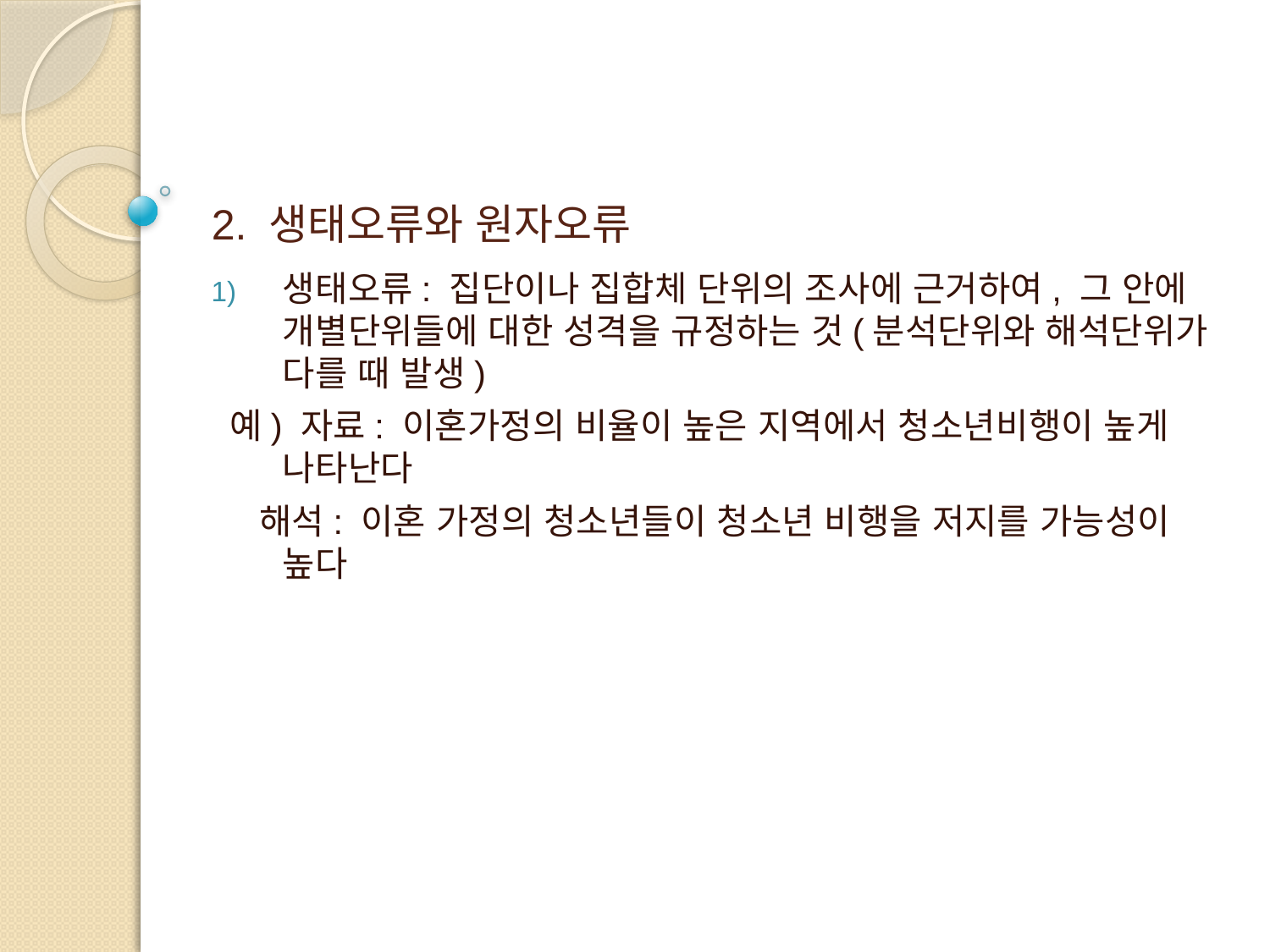

# 2. 생태오류와 원자오류
생태오류: 집단이나 집합체 단위의 조사에 근거하여, 그 안에 개별단위들에 대한 성격을 규정하는 것(분석단위와 해석단위가 다를 때 발생)
 예) 자료: 이혼가정의 비율이 높은 지역에서 청소년비행이 높게 나타난다
    해석: 이혼 가정의 청소년들이 청소년 비행을 저지를 가능성이 높다